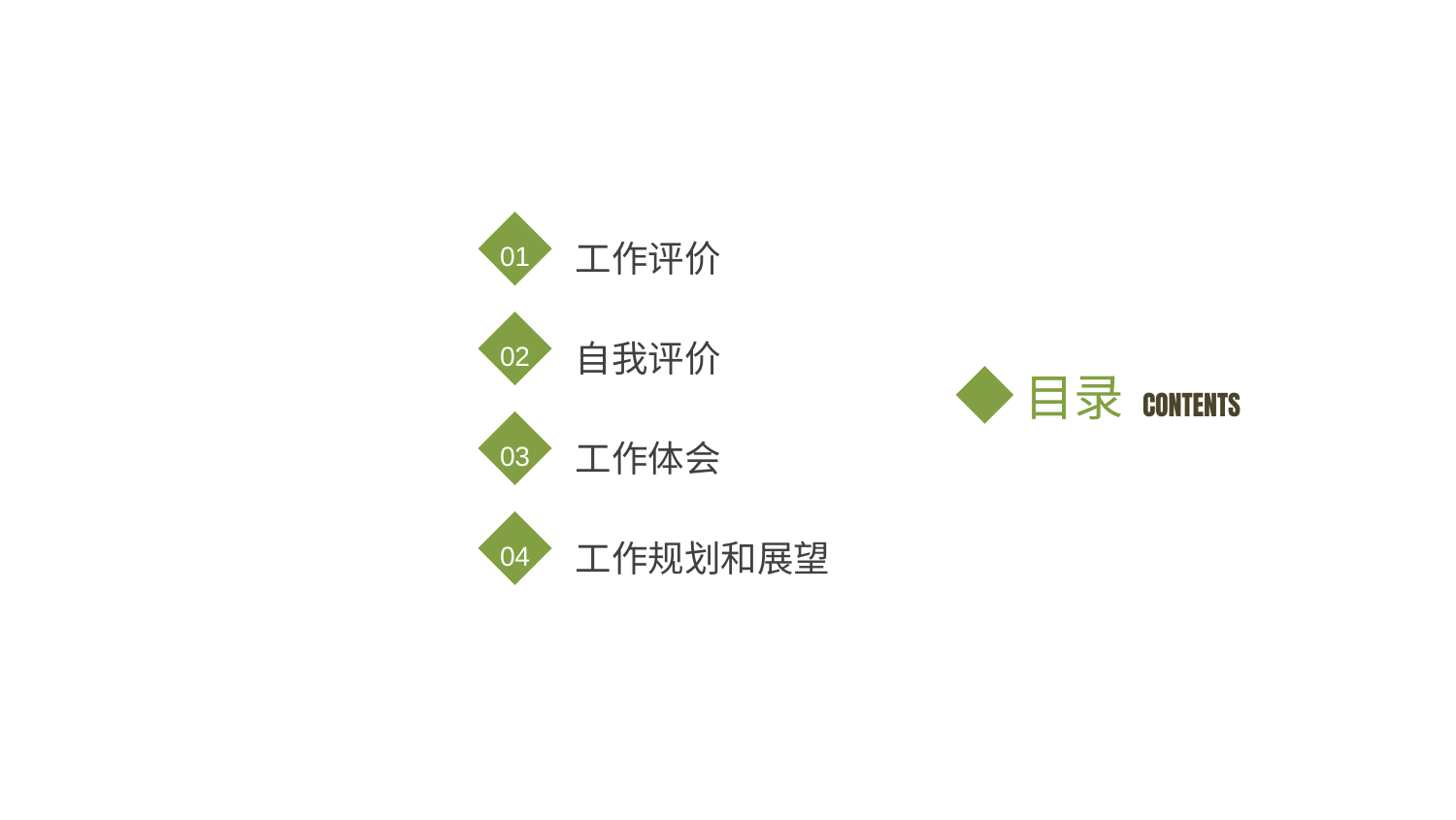

01
工作评价

02
自我评价
目录

CONTENTS

03
工作体会

04
工作规划和展望